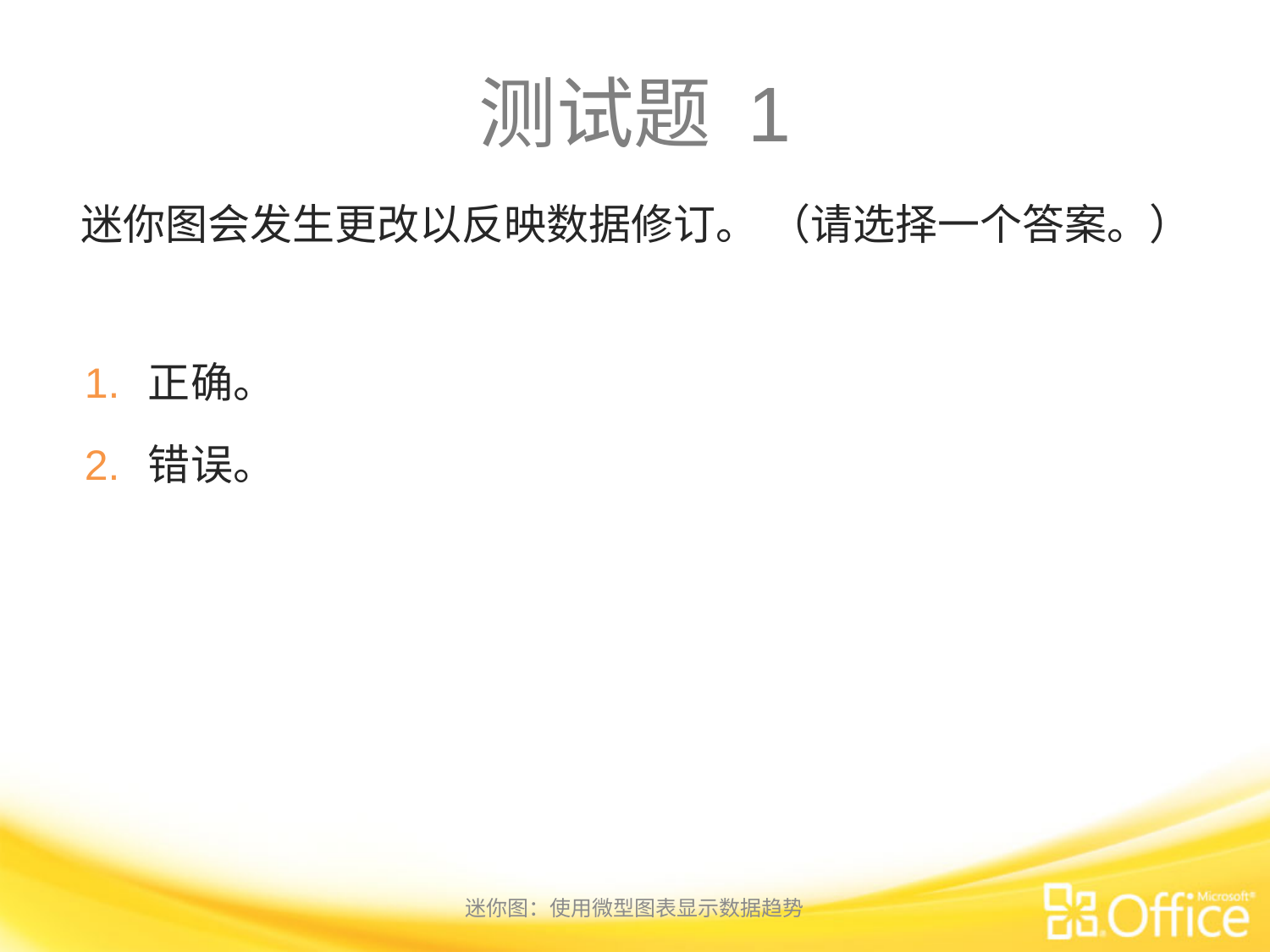

# 测试题 1
迷你图会发生更改以反映数据修订。 （请选择一个答案。）
正确。
错误。
迷你图：使用微型图表显示数据趋势